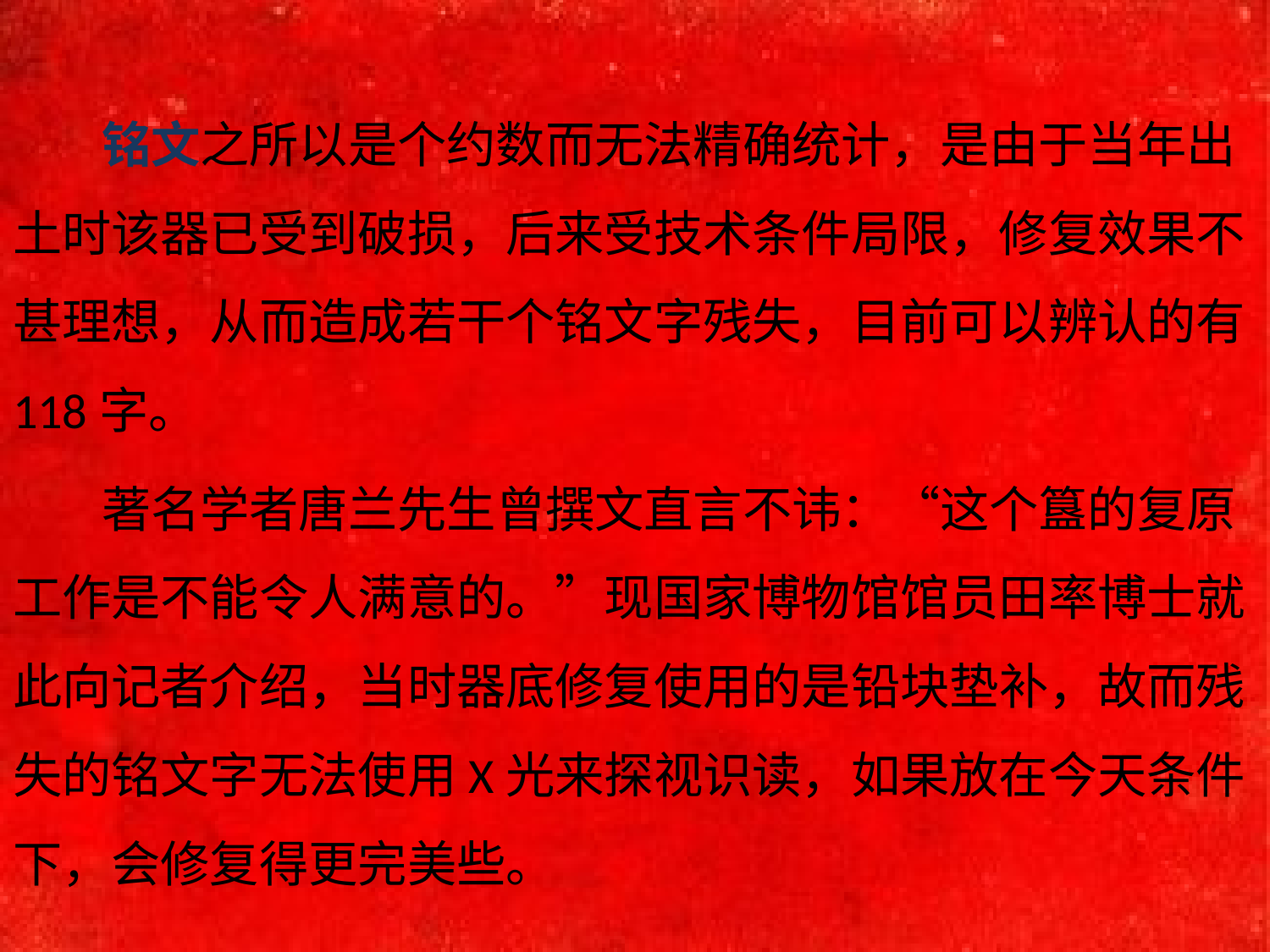

铭文之所以是个约数而无法精确统计，是由于当年出土时该器已受到破损，后来受技术条件局限，修复效果不甚理想，从而造成若干个铭文字残失，目前可以辨认的有118字。
       著名学者唐兰先生曾撰文直言不讳：“这个簋的复原工作是不能令人满意的。”现国家博物馆馆员田率博士就此向记者介绍，当时器底修复使用的是铅块垫补，故而残失的铭文字无法使用X光来探视识读，如果放在今天条件下，会修复得更完美些。